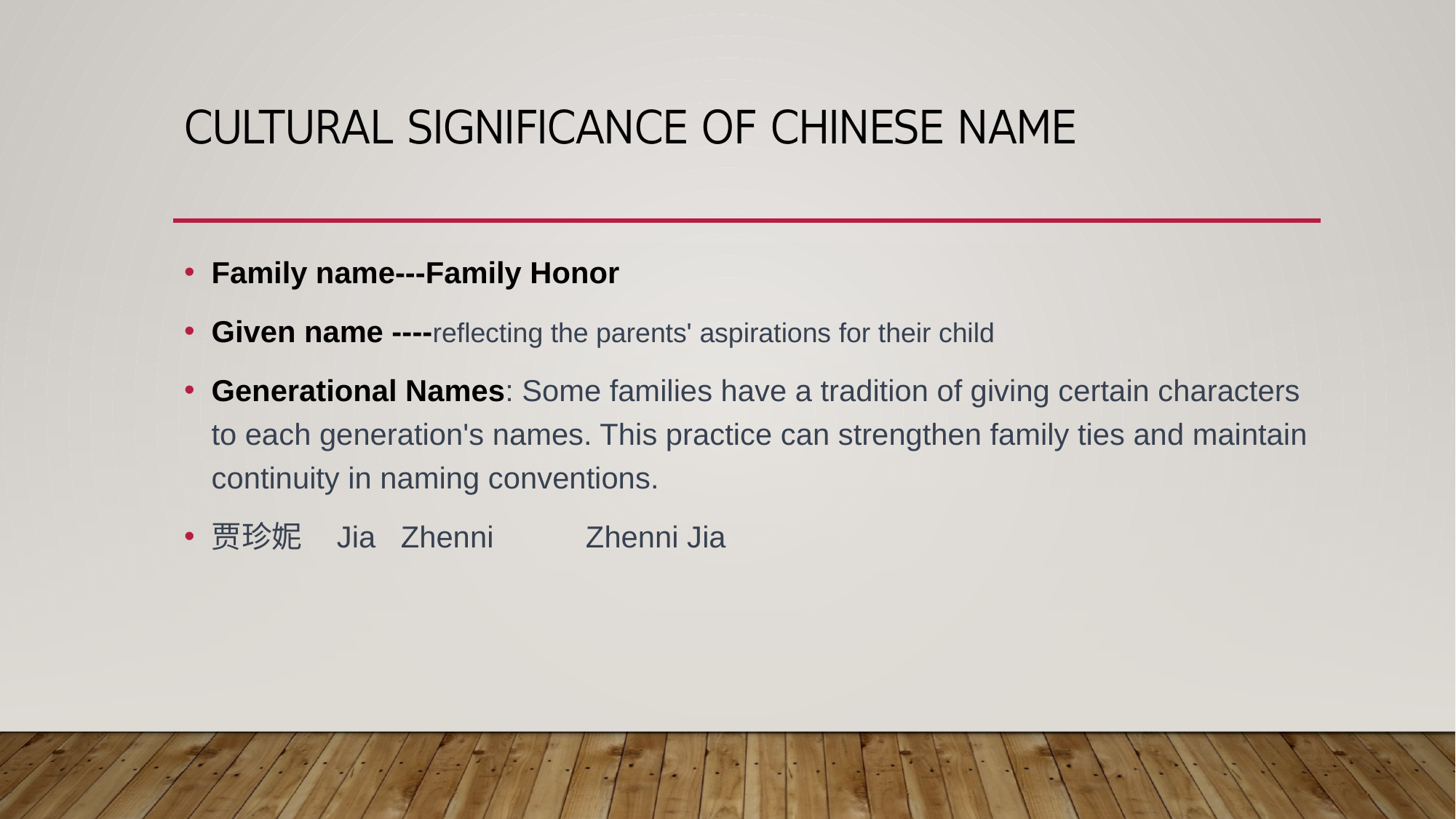

# CULTURAL SIGNIFICANCE OF CHINESE NAME
Family name---Family Honor
Given name ----reflecting the parents' aspirations for their child
Generational Names: Some families have a tradition of giving certain characters to each generation's names. This practice can strengthen family ties and maintain continuity in naming conventions.
贾珍妮    Jia   Zhenni           Zhenni Jia